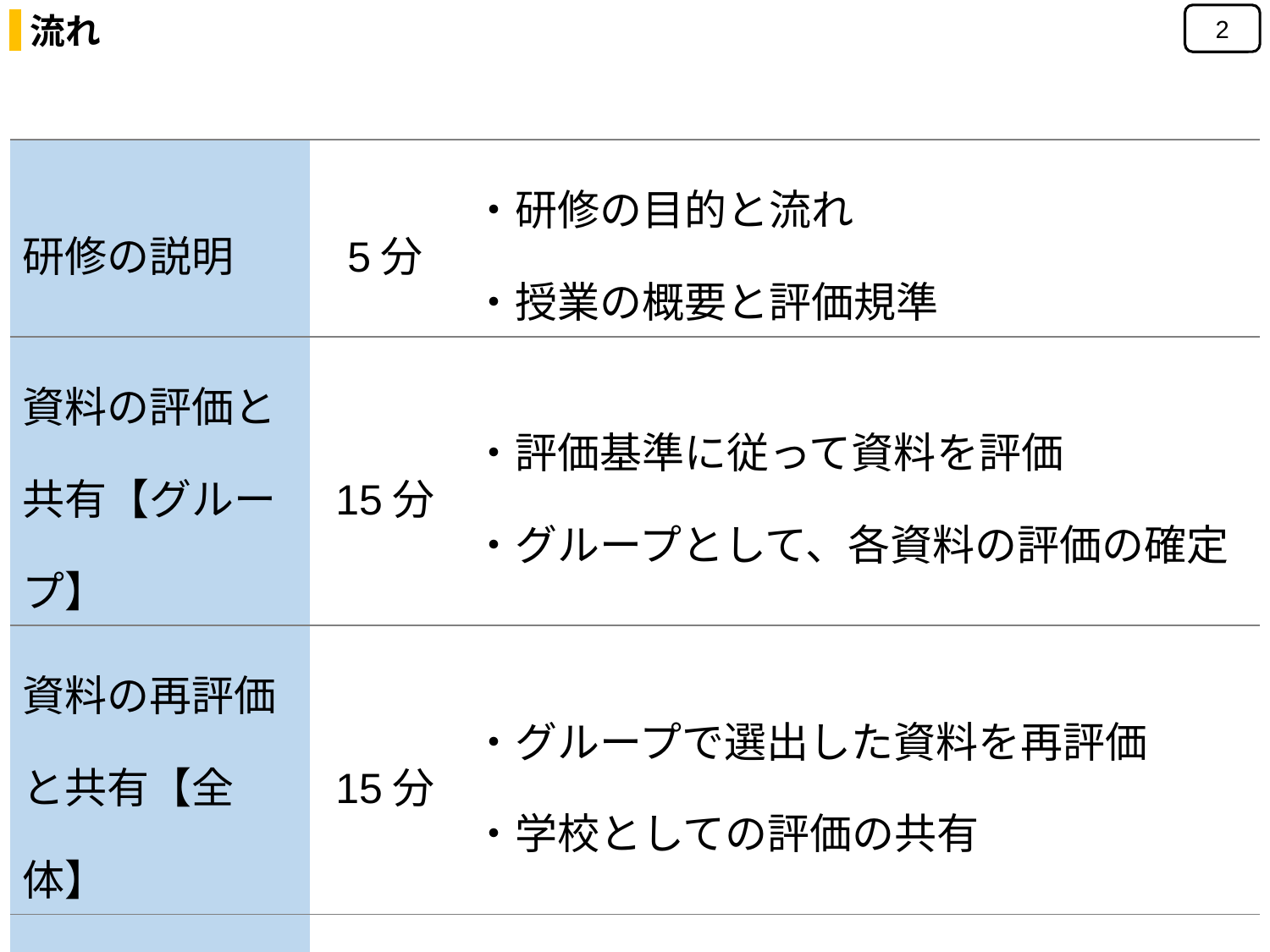

流れ
2

| 研修の説明 | 5分 | ・研修の目的と流れ ・授業の概要と評価規準 |
| --- | --- | --- |
| 資料の評価と 共有【グループ】 | 15分 | ・評価基準に従って資料を評価　 ・グループとして、各資料の評価の確定 |
| 資料の再評価と共有【全体】 | 15分 | ・グループで選出した資料を再評価 ・学校としての評価の共有 |
| 省察 | 5分 | ・評価の在り方や授業改善につなげたいこと |
| まとめ | 5分 |  |